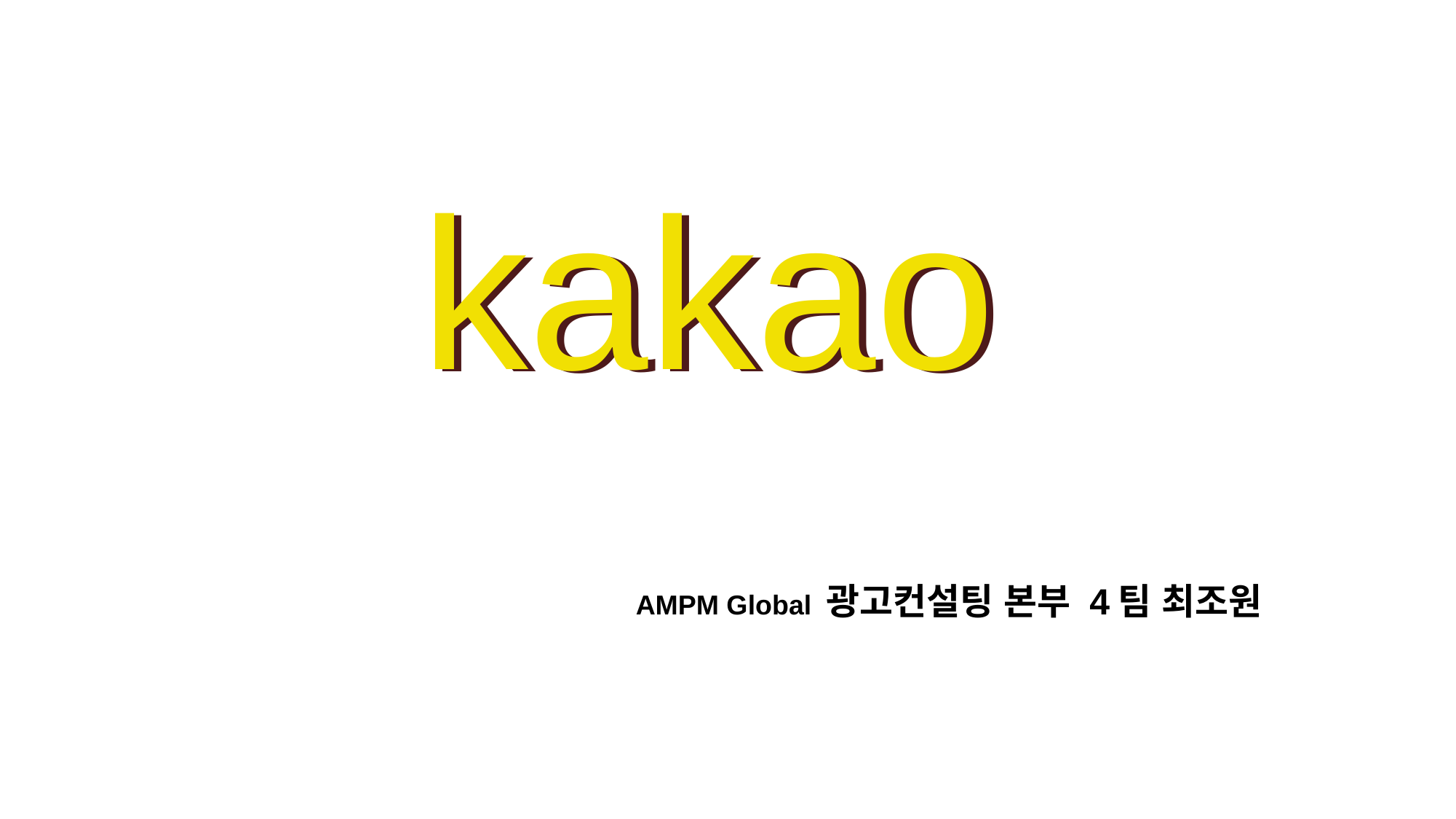

kakao
# kakao
AMPM Global 광고컨설팅 본부 4팀 최조원